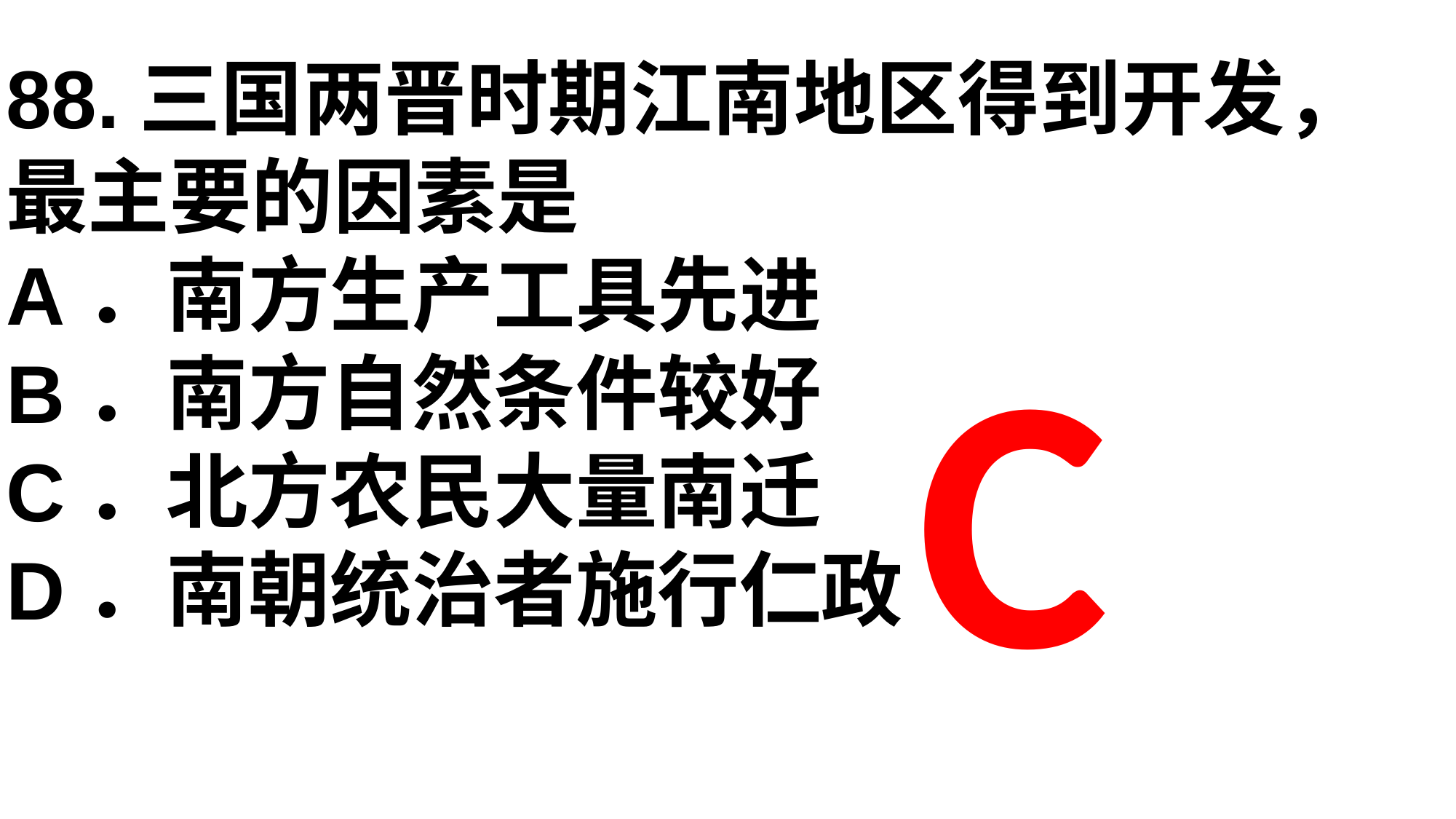

88.三国两晋时期江南地区得到开发，
最主要的因素是
A．南方生产工具先进
B．南方自然条件较好
C．北方农民大量南迁
D．南朝统治者施行仁政
C